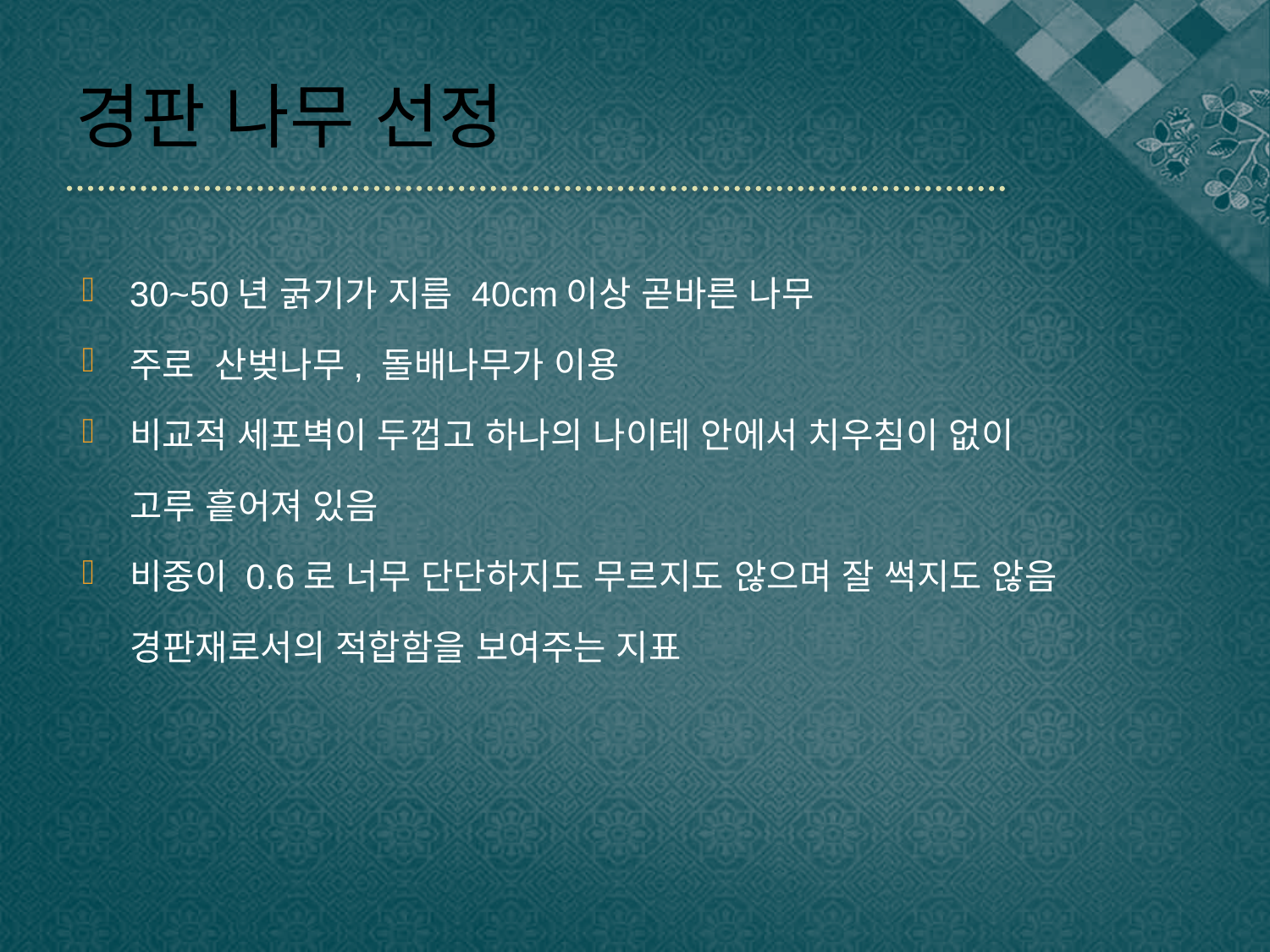

# 경판 나무 선정
30~50년 굵기가 지름 40cm이상 곧바른 나무
주로  산벚나무, 돌배나무가 이용
비교적 세포벽이 두껍고 하나의 나이테 안에서 치우침이 없이
    고루 흩어져 있음
비중이 0.6로 너무 단단하지도 무르지도 않으며 잘 썩지도 않음
    경판재로서의 적합함을 보여주는 지표